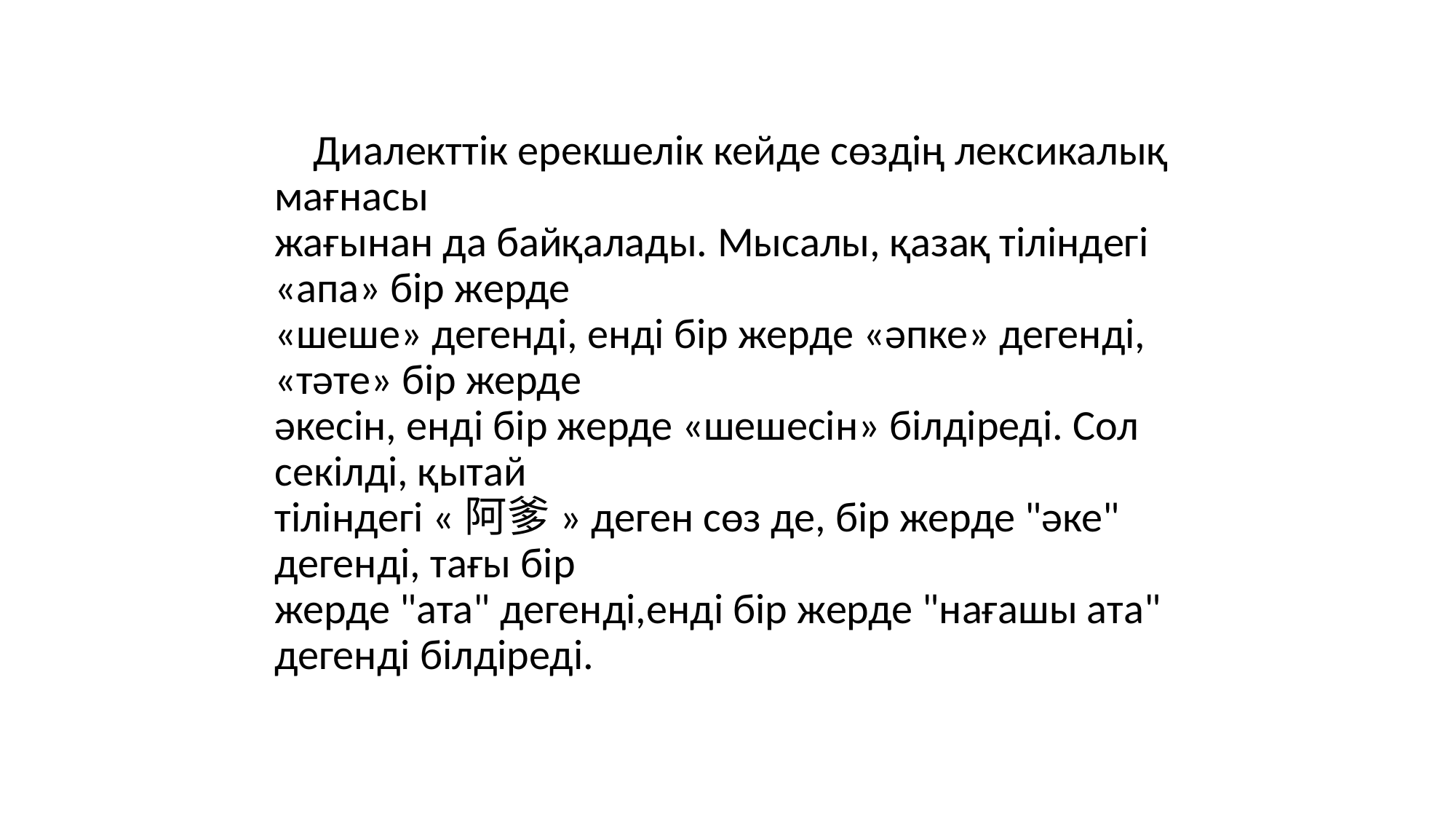

Диалекттік ерекшелік кейде сөздің лексикалық мағнасы
жағынан да байқалады. Мысалы, қазақ тіліндегі «апа» бір жерде
«шеше» дегенді, енді бір жерде «әпке» дегенді, «тәте» бір жерде
әкесін, енді бір жерде «шешесін» білдіреді. Сол секілді, қытай
тіліндегі «阿爹» деген сөз де, бір жерде "әке" дегенді, тағы бір
жерде "ата" дегенді,енді бір жерде "нағашы ата" дегенді білдіреді.